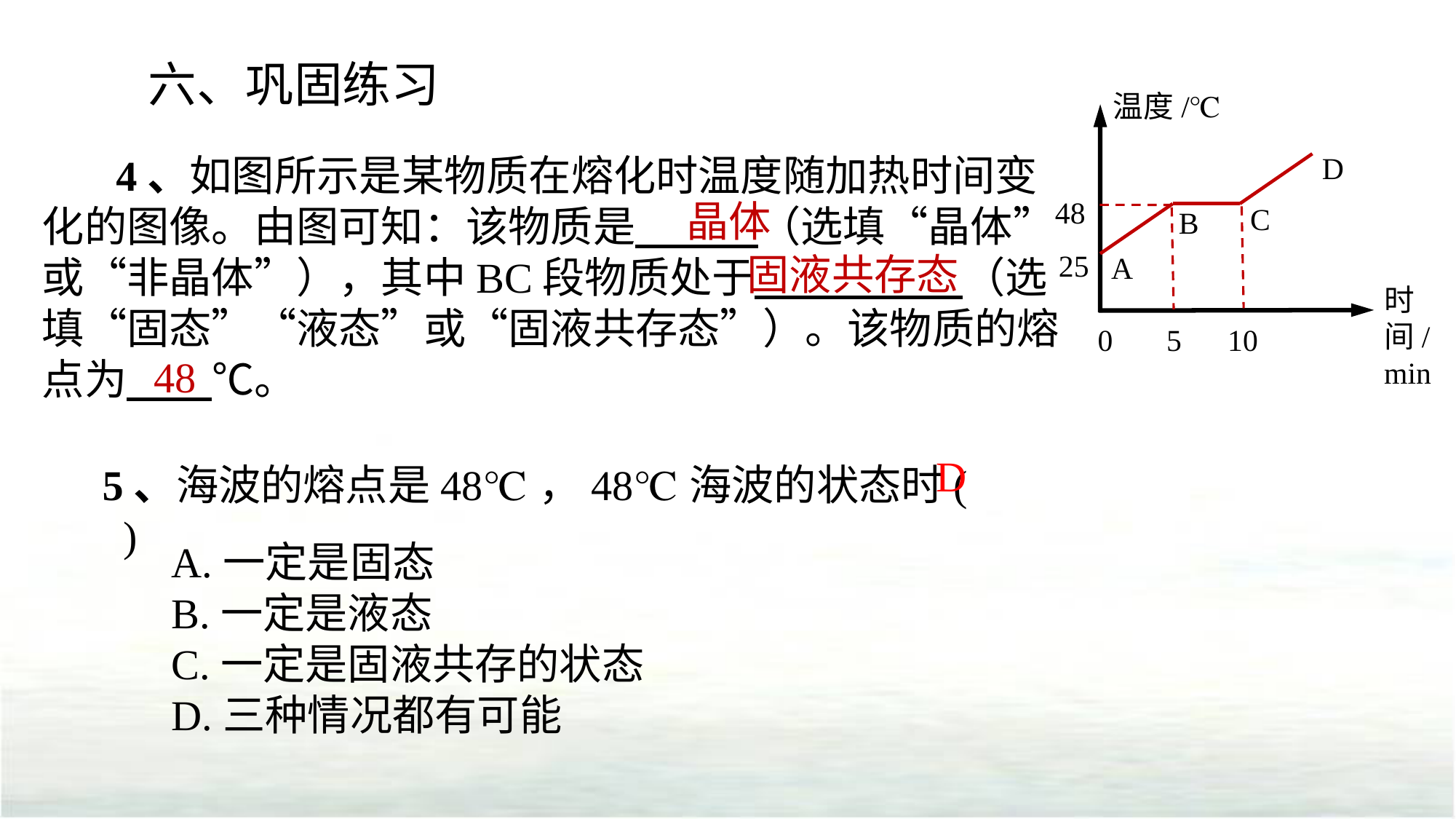

六、巩固练习
温度/℃

       4、如图所示是某物质在熔化时温度随加热时间变化的图像。由图可知：该物质是             （选填“晶体”或“非晶体”），其中BC段物质处于                      （选填“固态”“液态”或“固液共存态”）。该物质的熔点为         ℃。
D
48
晶体
C
B

25
固液共存态
A
时间/min
0       5      10

48
D
5、海波的熔点是48℃，48℃海波的状态时(        )
A.一定是固态
B.一定是液态
C.一定是固液共存的状态
D.三种情况都有可能